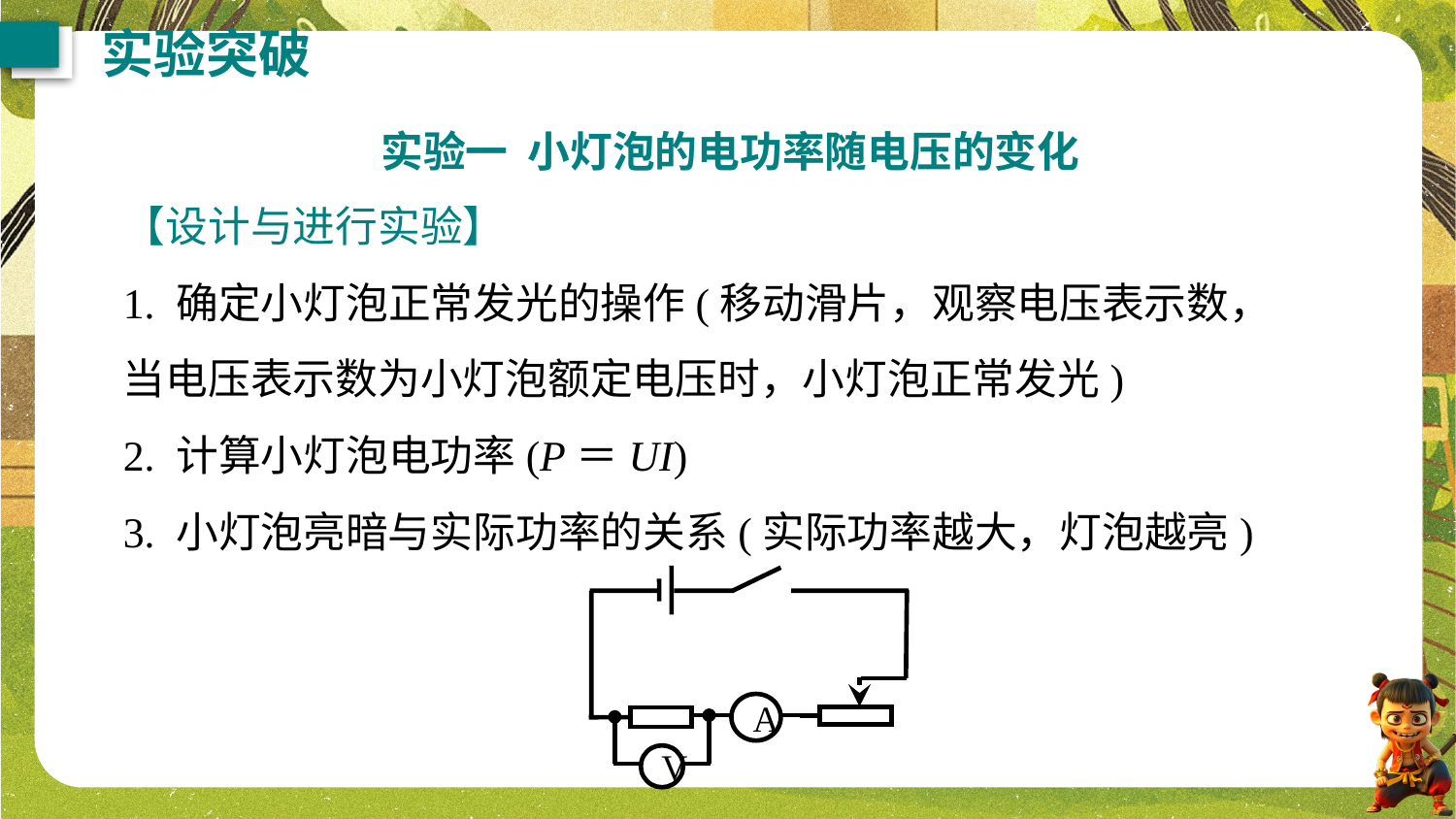

实验突破

实验一  小灯泡的电功率随电压的变化
【设计与进行实验】
1. 确定小灯泡正常发光的操作(移动滑片，观察电压表示数，当电压表示数为小灯泡额定电压时，小灯泡正常发光)
2. 计算小灯泡电功率(P＝UI)
3. 小灯泡亮暗与实际功率的关系(实际功率越大，灯泡越亮)

A

V